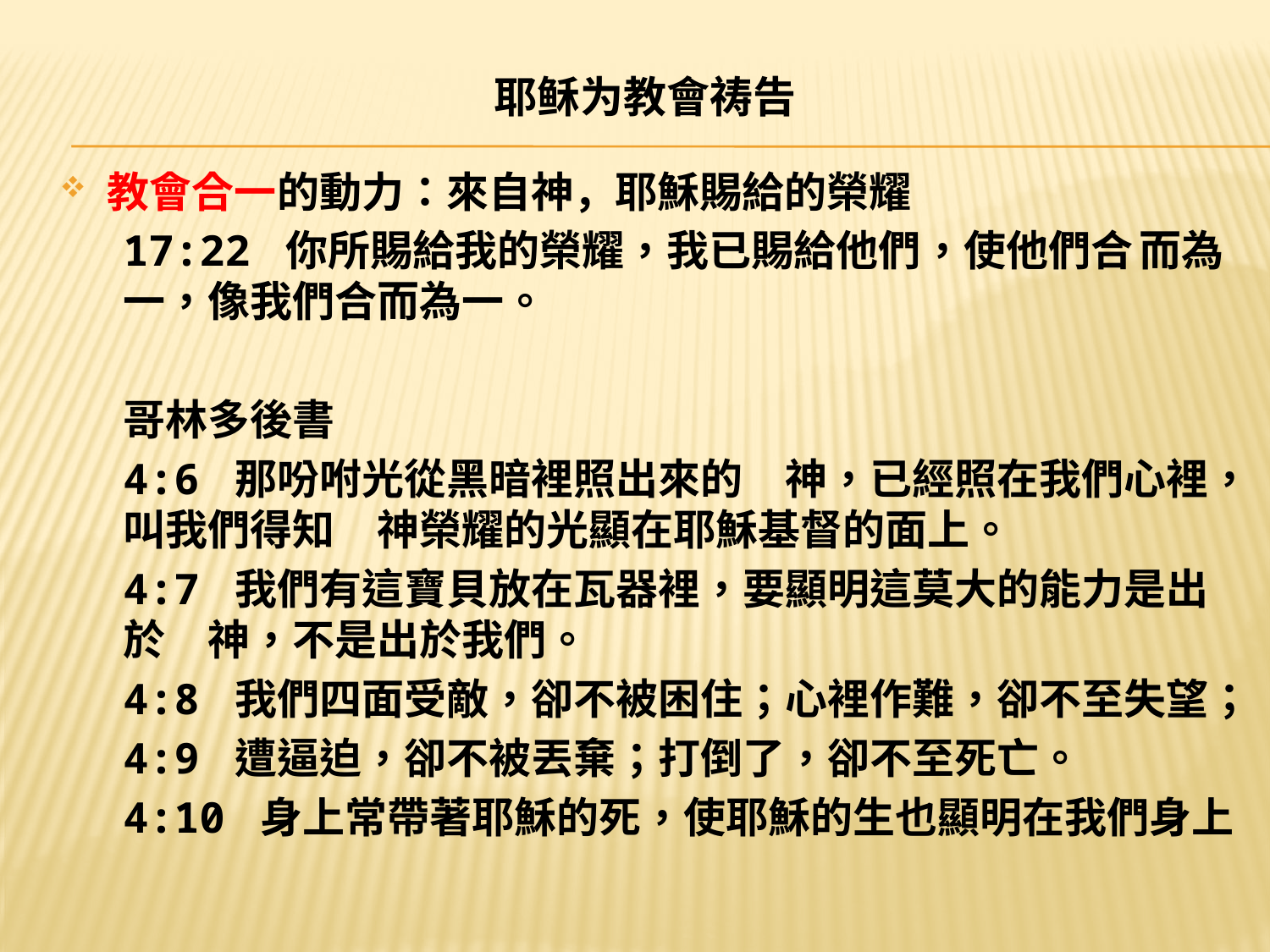

# 耶稣为教會祷告
教會合一的動力：來自神，耶穌賜給的榮耀
17:22 你所賜給我的榮耀，我已賜給他們，使他們合	而為一，像我們合而為一。

哥林多後書
4:6 那吩咐光從黑暗裡照出來的　神，已經照在我們心裡，叫我們得知　神榮耀的光顯在耶穌基督的面上。
4:7 我們有這寶貝放在瓦器裡，要顯明這莫大的能力是出於　神，不是出於我們。
4:8 我們四面受敵，卻不被困住；心裡作難，卻不至失望；
4:9 遭逼迫，卻不被丟棄；打倒了，卻不至死亡。
4:10 身上常帶著耶穌的死，使耶穌的生也顯明在我們身上